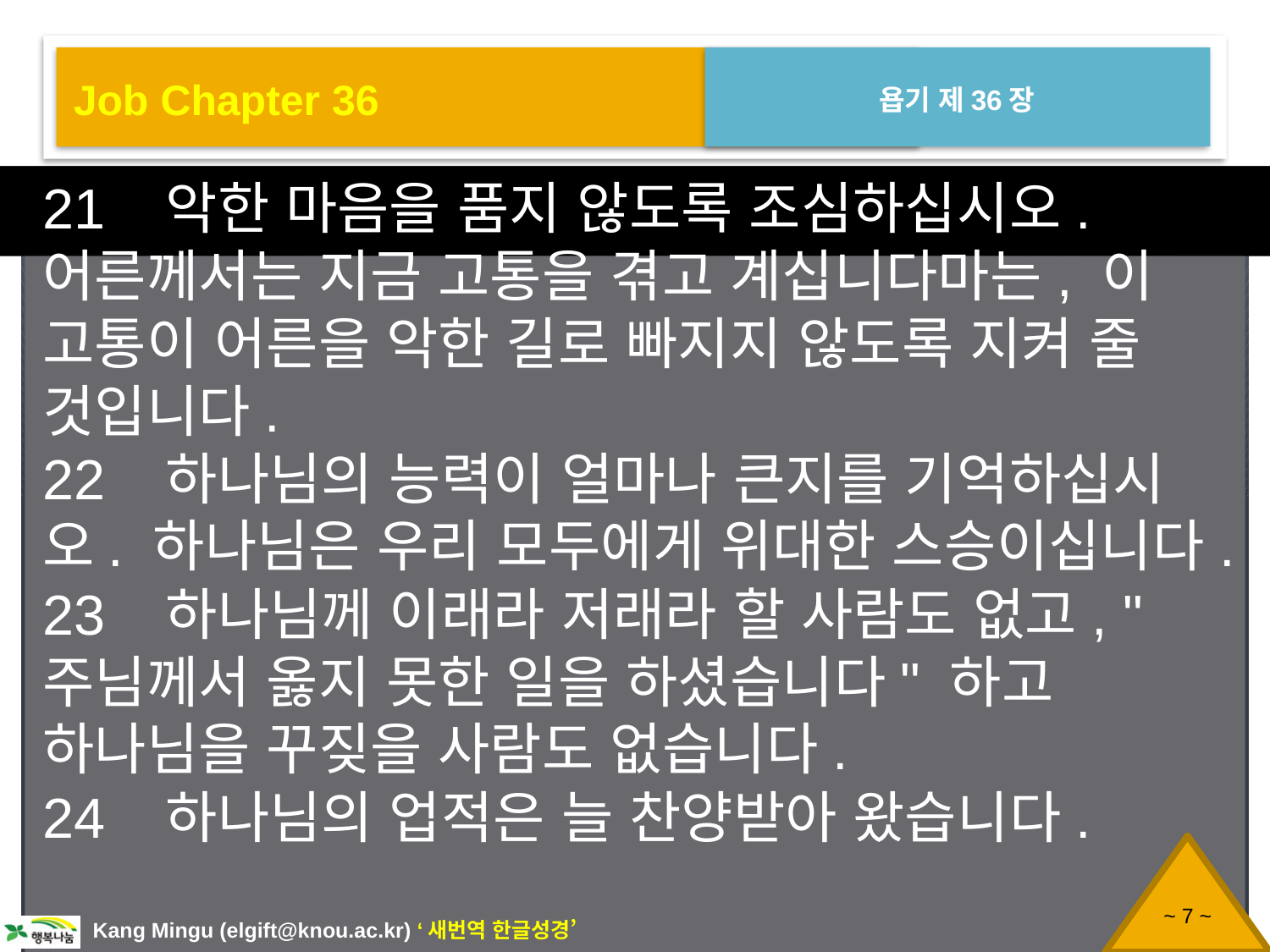

Job Chapter 36
욥기 제36장
21   악한 마음을 품지 않도록 조심하십시오. 어른께서는 지금 고통을 겪고 계십니다마는, 이 고통이 어른을 악한 길로 빠지지 않도록 지켜 줄 것입니다.
22   하나님의 능력이 얼마나 큰지를 기억하십시오. 하나님은 우리 모두에게 위대한 스승이십니다.
23   하나님께 이래라 저래라 할 사람도 없고, "주님께서 옳지 못한 일을 하셨습니다" 하고 하나님을 꾸짖을 사람도 없습니다.
24   하나님의 업적은 늘 찬양받아 왔습니다.